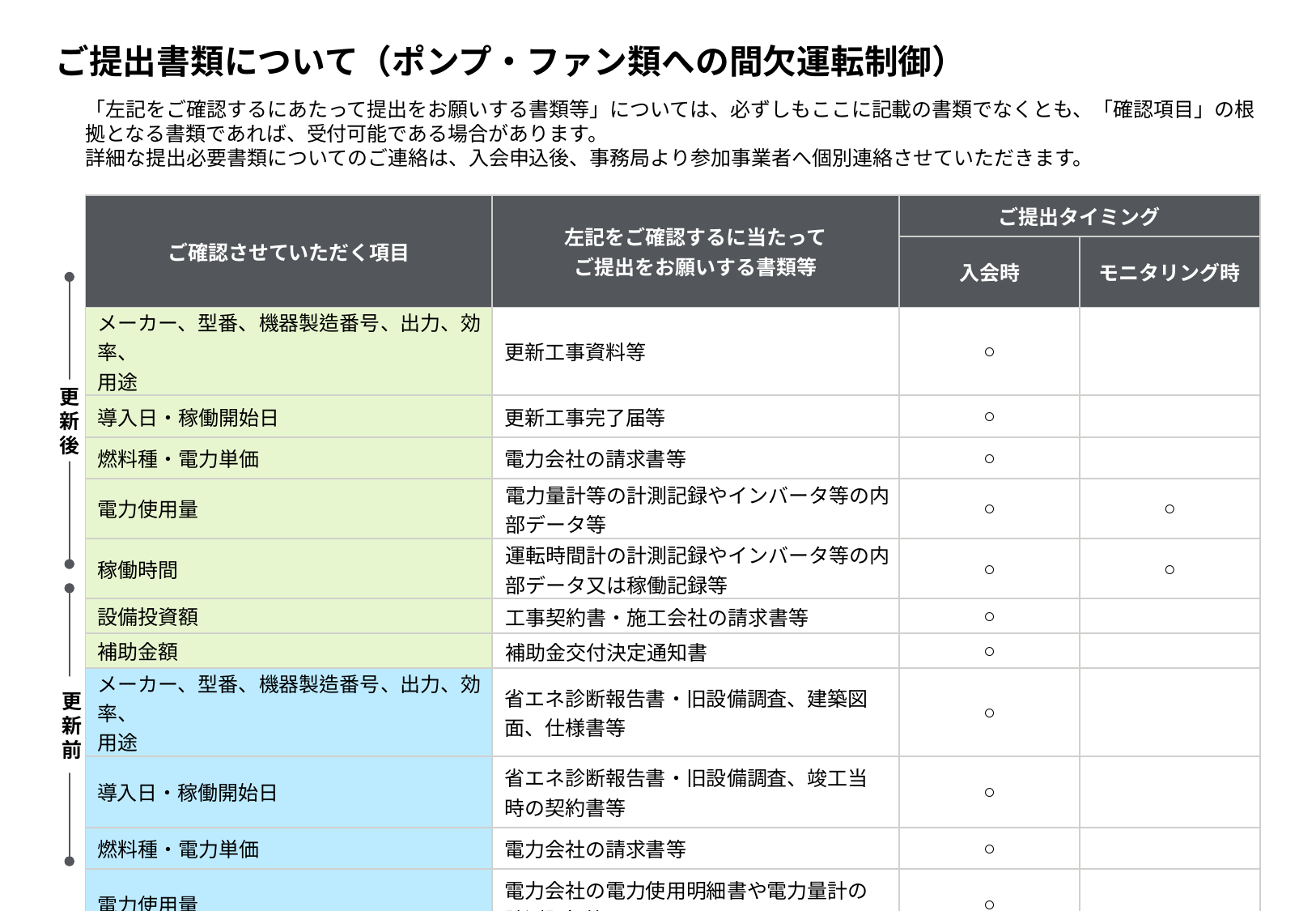

# ご提出書類について（ポンプ・ファン類への間欠運転制御）
「左記をご確認するにあたって提出をお願いする書類等」については、必ずしもここに記載の書類でなくとも、「確認項目」の根拠となる書類であれば、受付可能である場合があります。
詳細な提出必要書類についてのご連絡は、入会申込後、事務局より参加事業者へ個別連絡させていただきます。
| ご確認させていただく項目 | 左記をご確認するに当たって ご提出をお願いする書類等 | ご提出タイミング |  |
| --- | --- | --- | --- |
|  |  | 入会時 | モニタリング時 |
| メーカー、型番、機器製造番号、出力、効率、 用途 | 更新工事資料等 | ○ |  |
| 導入日・稼働開始日 | 更新工事完了届等 | ○ |  |
| 燃料種・電力単価 | 電力会社の請求書等 | ○ |  |
| 電力使用量 | 電力量計等の計測記録やインバータ等の内部データ等 | ○ | ○ |
| 稼働時間 | 運転時間計の計測記録やインバータ等の内部データ又は稼働記録等 | ○ | ○ |
| 設備投資額 | 工事契約書・施工会社の請求書等 | ○ |  |
| 補助金額 | 補助金交付決定通知書 | ○ |  |
| メーカー、型番、機器製造番号、出力、効率、 用途 | 省エネ診断報告書・旧設備調査、建築図面、仕様書等 | ○ |  |
| 導入日・稼働開始日 | 省エネ診断報告書・旧設備調査、竣工当時の契約書等 | ○ |  |
| 燃料種・電力単価 | 電力会社の請求書等 | ○ |  |
| 電力使用量 | 電力会社の電力使用明細書や電力量計の 計測記録等 | ○ |  |
| 定格容量 | カタログ、仕様書等 | ○ |  |
| 稼働時間 | 運転時間計や稼働記録又は営業時間等 | ○ |  |
更新後
更新前